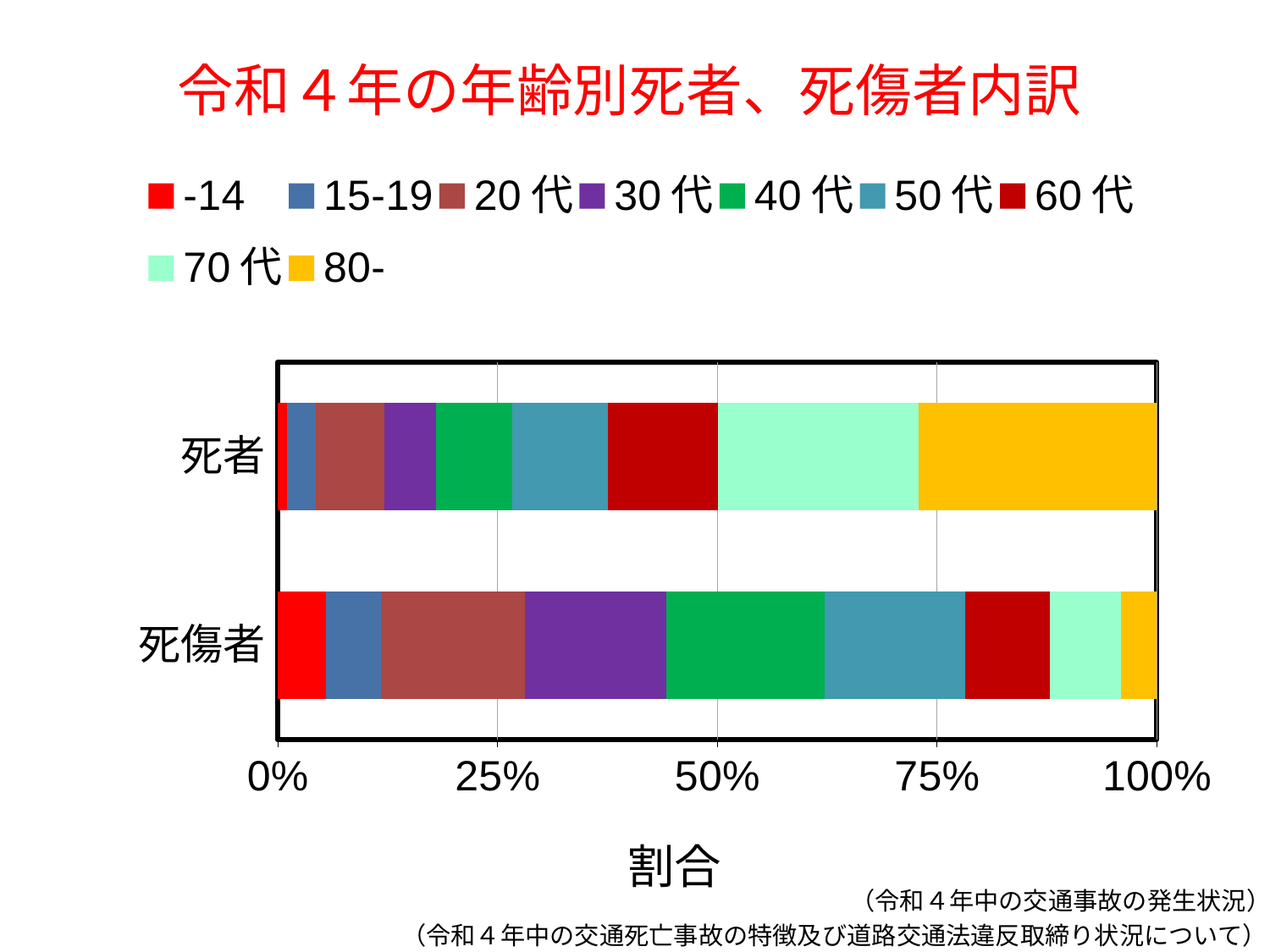

# 令和４年の年齢別死者、死傷者内訳

### Chart

| Category | -14 | 15-19 | 20代 | 30代 | 40代 | 50代 | 60代 | 70代 | 80- |
|---|---|---|---|---|---|---|---|---|---|
| 死傷者 | 19715.0 | 22494.0 | 58838.0 | 57914.0 | 64464.0 | 57669.0 | 34651.0 | 29058.0 | 14408.0 |
| 死者 | 27.0 | 86.0 | 205.0 | 153.0 | 225.0 | 284.0 | 327.0 | 596.0 | 707.0 |
（令和４年中の交通事故の発生状況）
（令和４年中の交通死亡事故の特徴及び道路交通法違反取締り状況について）